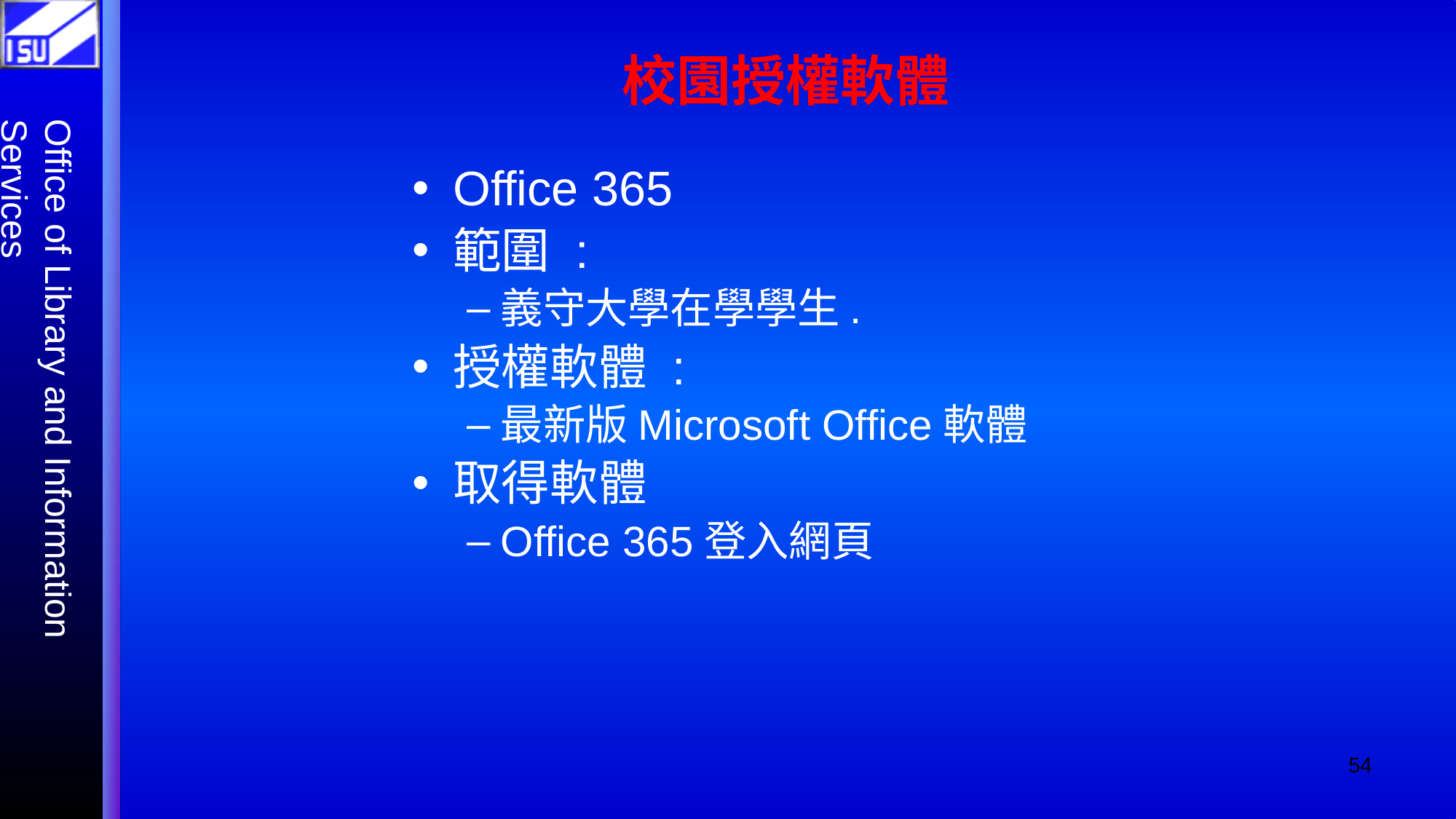

# 校園授權軟體
Office 365
範圍 :
義守大學在學學生.
授權軟體 :
最新版Microsoft Office軟體
取得軟體
Office 365登入網頁

54